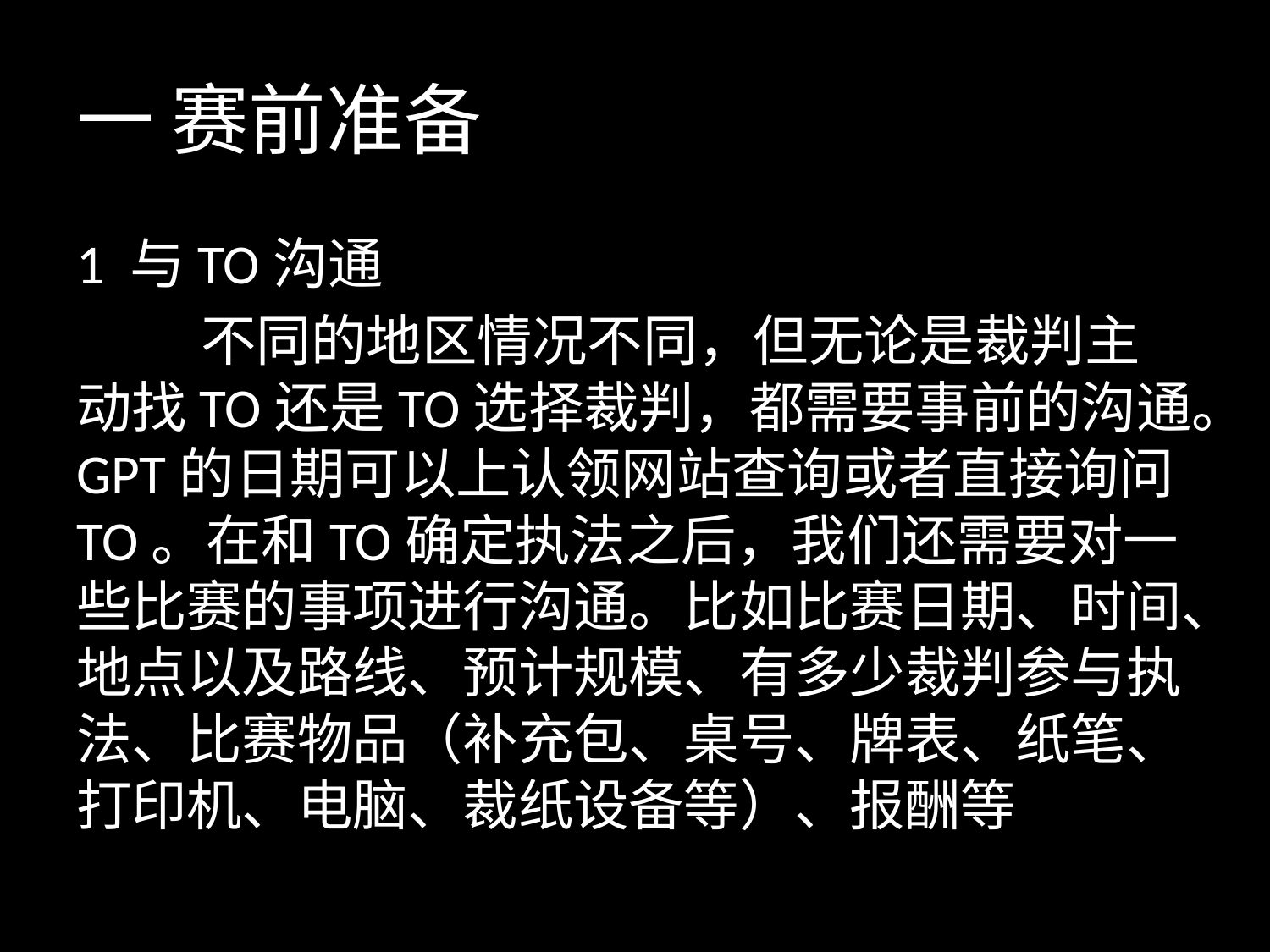

# 一 赛前准备
1 与TO沟通
	不同的地区情况不同，但无论是裁判主动找TO还是TO选择裁判，都需要事前的沟通。GPT的日期可以上认领网站查询或者直接询问TO。在和TO确定执法之后，我们还需要对一些比赛的事项进行沟通。比如比赛日期、时间、地点以及路线、预计规模、有多少裁判参与执法、比赛物品（补充包、桌号、牌表、纸笔、打印机、电脑、裁纸设备等）、报酬等